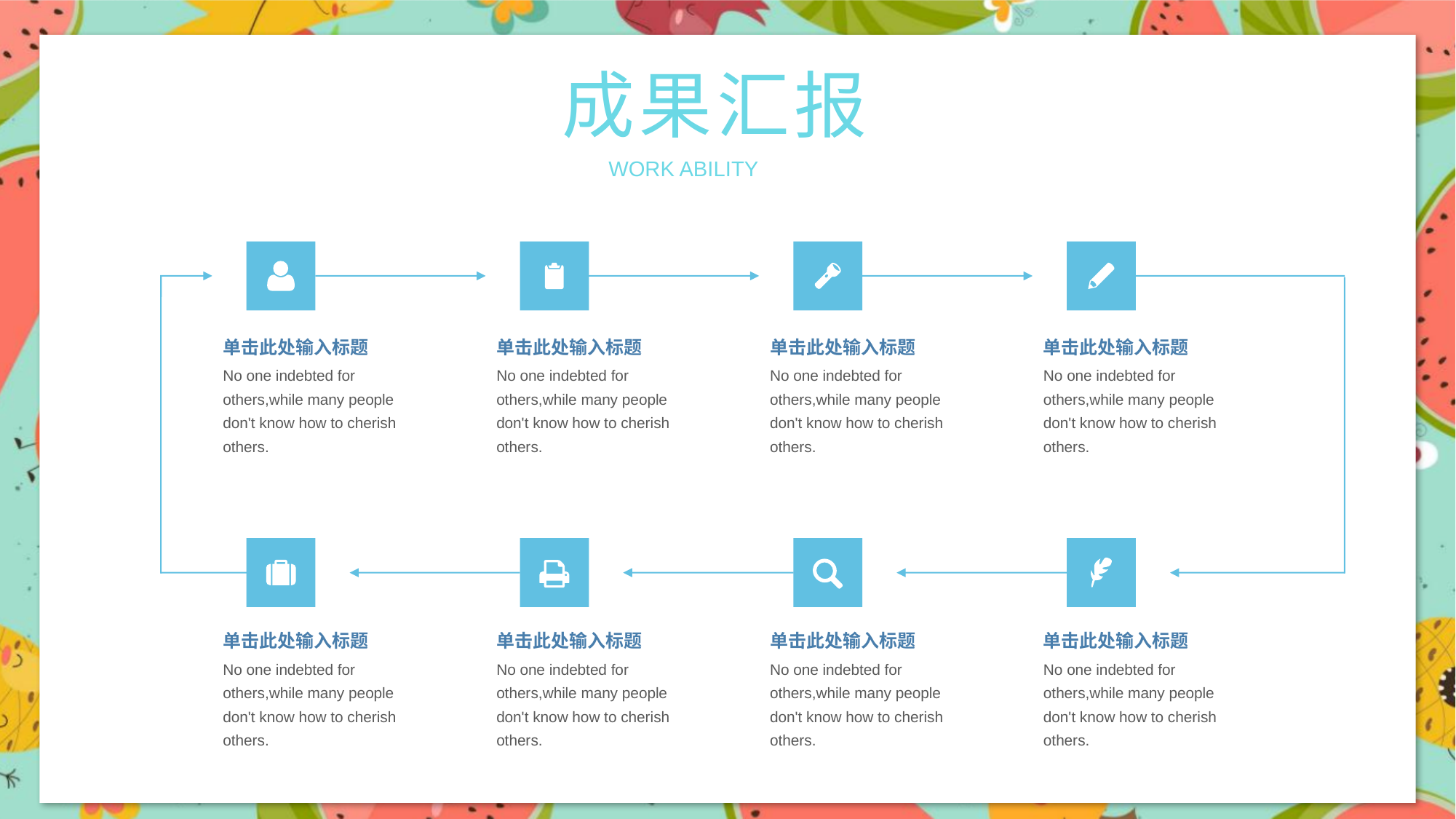

成果汇报

WORK ABILITY

单击此处输入标题
No one indebted for others,while many people don't know how to cherish others.
单击此处输入标题
No one indebted for others,while many people don't know how to cherish others.
单击此处输入标题
No one indebted for others,while many people don't know how to cherish others.
单击此处输入标题
No one indebted for others,while many people don't know how to cherish others.

单击此处输入标题
No one indebted for others,while many people don't know how to cherish others.
单击此处输入标题
No one indebted for others,while many people don't know how to cherish others.
单击此处输入标题
No one indebted for others,while many people don't know how to cherish others.
单击此处输入标题
No one indebted for others,while many people don't know how to cherish others.